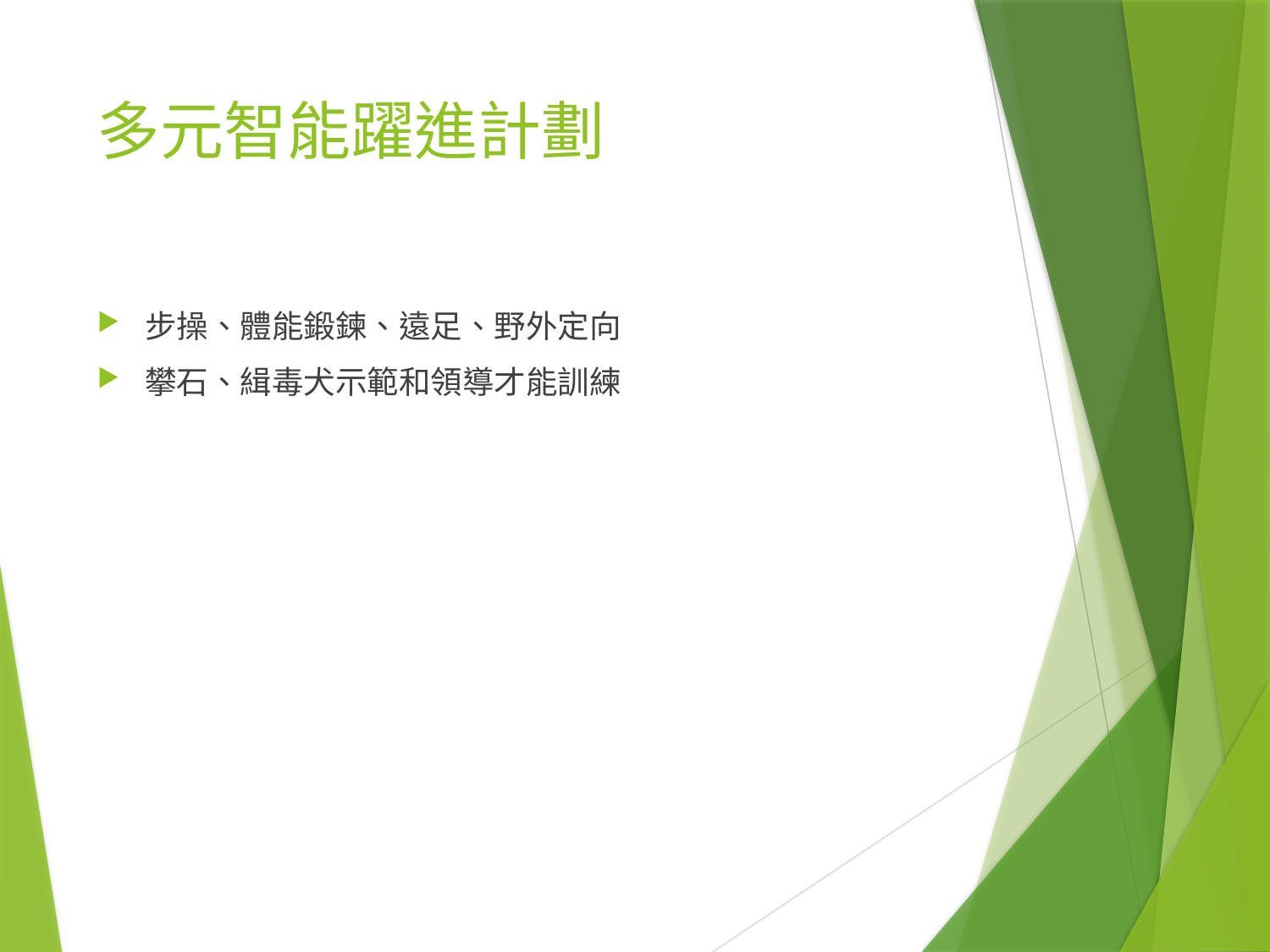

# 多元智能躍進計劃
步操、體能鍛鍊、遠足、野外定向
攀石、緝毒犬示範和領導才能訓練